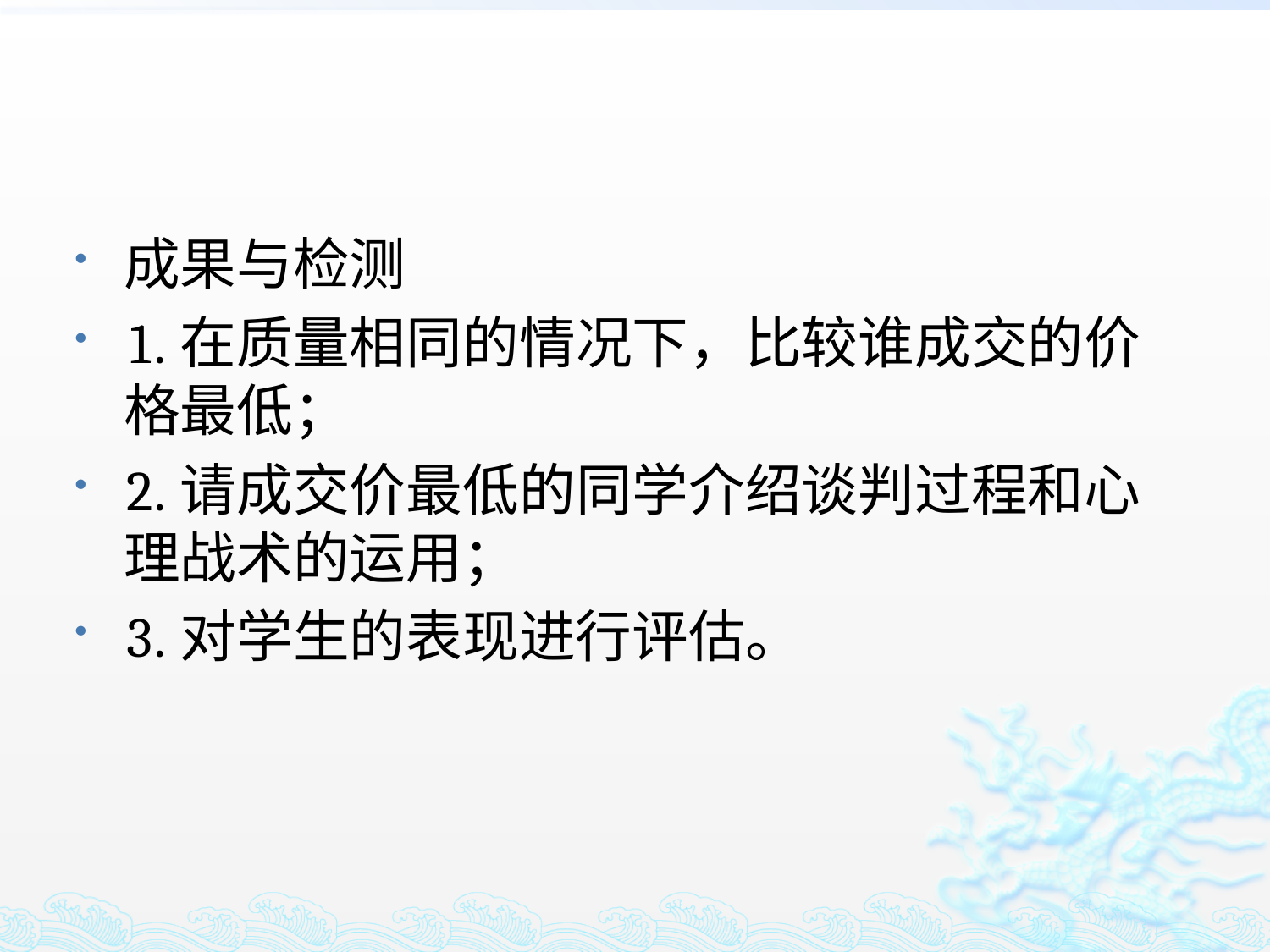

#
成果与检测
1.在质量相同的情况下，比较谁成交的价格最低；
2.请成交价最低的同学介绍谈判过程和心理战术的运用；
3.对学生的表现进行评估。